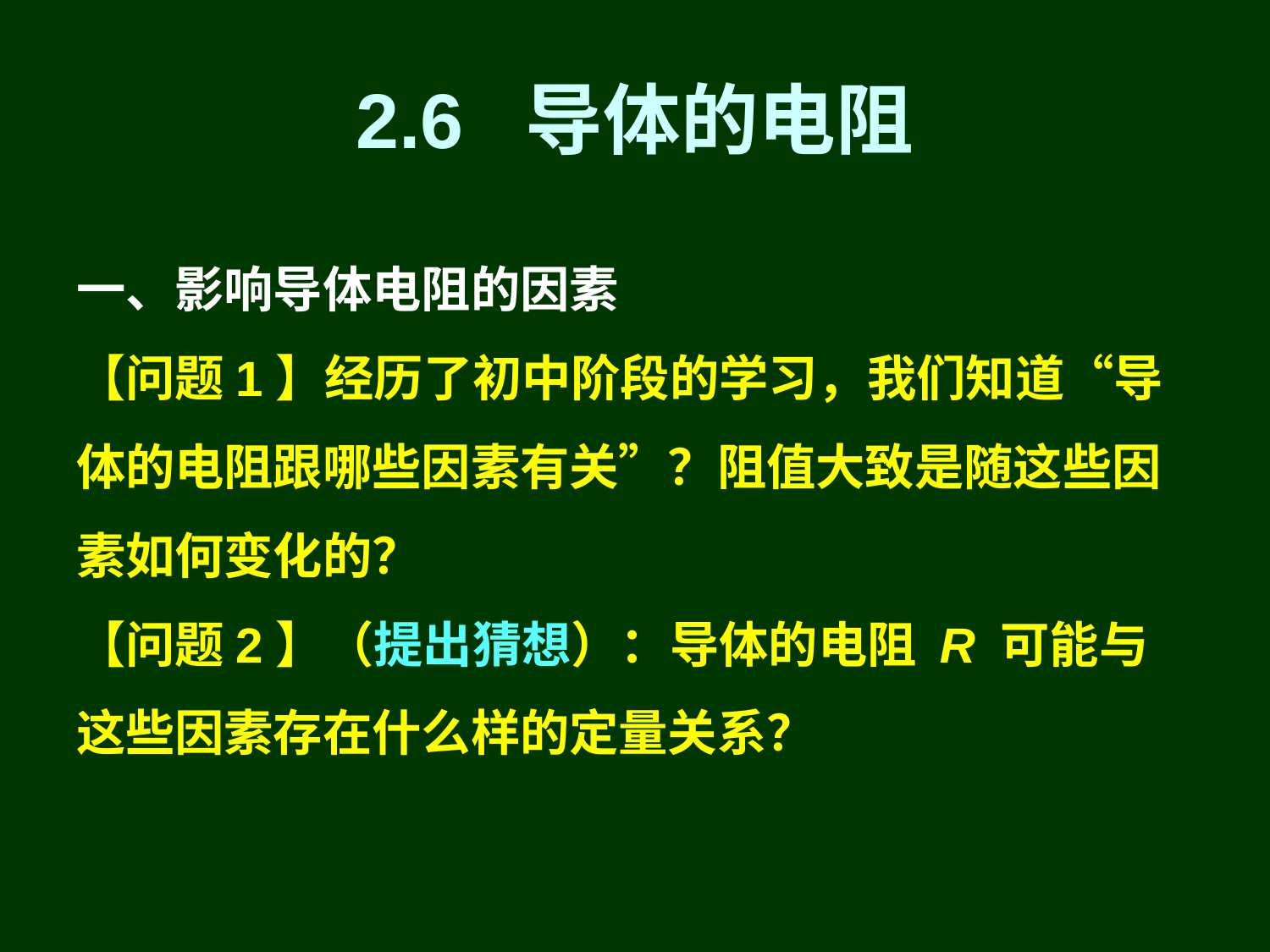

# 2.6  导体的电阻
一、影响导体电阻的因素
【问题1】经历了初中阶段的学习，我们知道“导体的电阻跟哪些因素有关”？阻值大致是随这些因素如何变化的？
【问题2】（提出猜想）：导体的电阻 R 可能与这些因素存在什么样的定量关系？